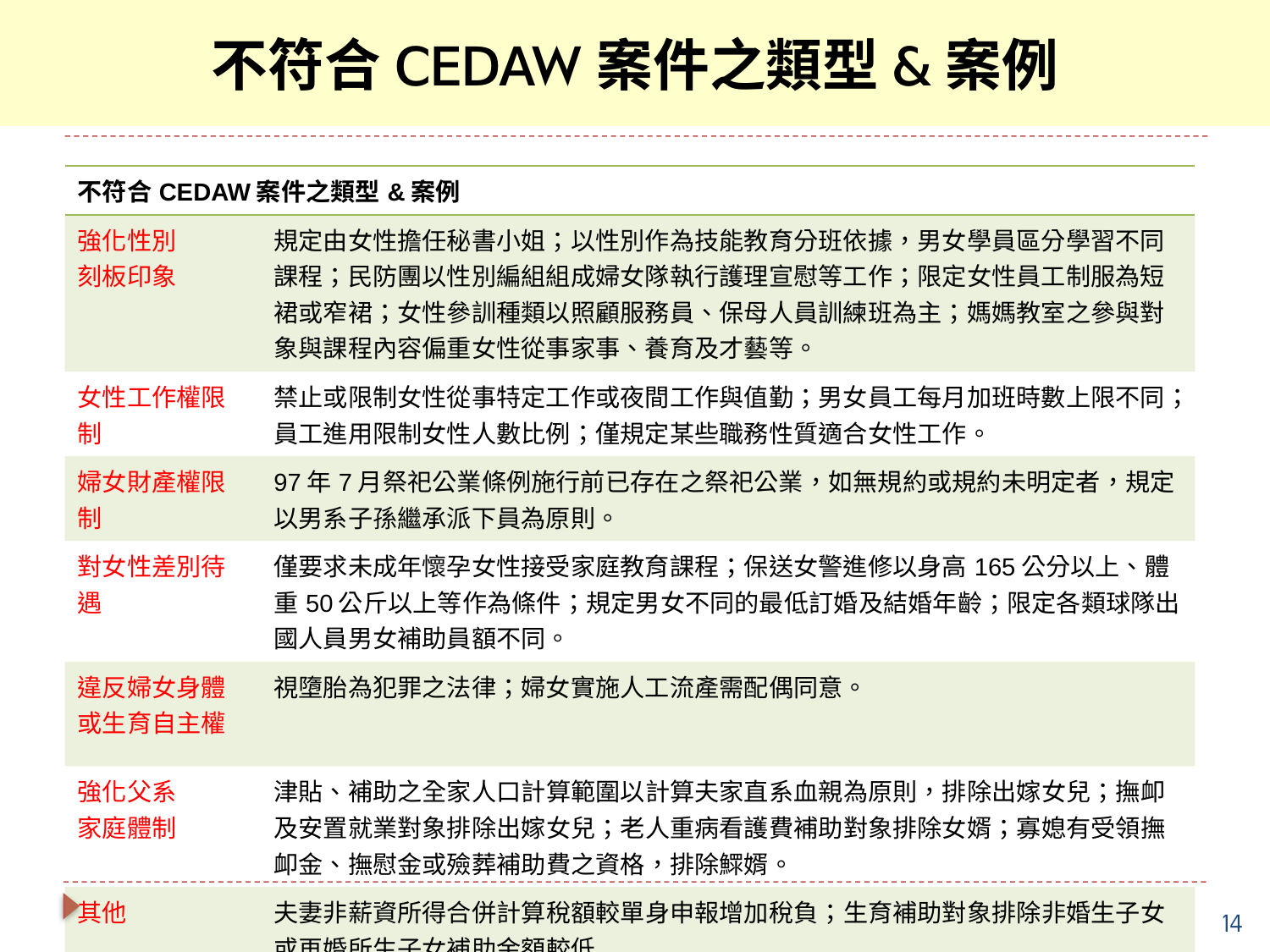

# 不符合CEDAW案件之類型&案例
| 不符合CEDAW案件之類型&案例 |  |
| --- | --- |
| 強化性別 刻板印象 | 規定由女性擔任秘書小姐；以性別作為技能教育分班依據，男女學員區分學習不同課程；民防團以性別編組組成婦女隊執行護理宣慰等工作；限定女性員工制服為短裙或窄裙；女性參訓種類以照顧服務員、保母人員訓練班為主；媽媽教室之參與對象與課程內容偏重女性從事家事、養育及才藝等。 |
| 女性工作權限制 | 禁止或限制女性從事特定工作或夜間工作與值勤；男女員工每月加班時數上限不同；員工進用限制女性人數比例；僅規定某些職務性質適合女性工作。 |
| 婦女財產權限制 | 97年7月祭祀公業條例施行前已存在之祭祀公業，如無規約或規約未明定者，規定以男系子孫繼承派下員為原則。 |
| 對女性差別待遇 | 僅要求未成年懷孕女性接受家庭教育課程；保送女警進修以身高165公分以上、體重50公斤以上等作為條件；規定男女不同的最低訂婚及結婚年齡；限定各類球隊出國人員男女補助員額不同。 |
| 違反婦女身體或生育自主權 | 視墮胎為犯罪之法律；婦女實施人工流產需配偶同意。 |
| 強化父系 家庭體制 | 津貼、補助之全家人口計算範圍以計算夫家直系血親為原則，排除出嫁女兒；撫卹及安置就業對象排除出嫁女兒；老人重病看護費補助對象排除女婿；寡媳有受領撫卹金、撫慰金或殮葬補助費之資格，排除鰥婿。 |
| 其他 | 夫妻非薪資所得合併計算稅額較單身申報增加稅負；生育補助對象排除非婚生子女或再婚所生子女補助金額較低 |
14